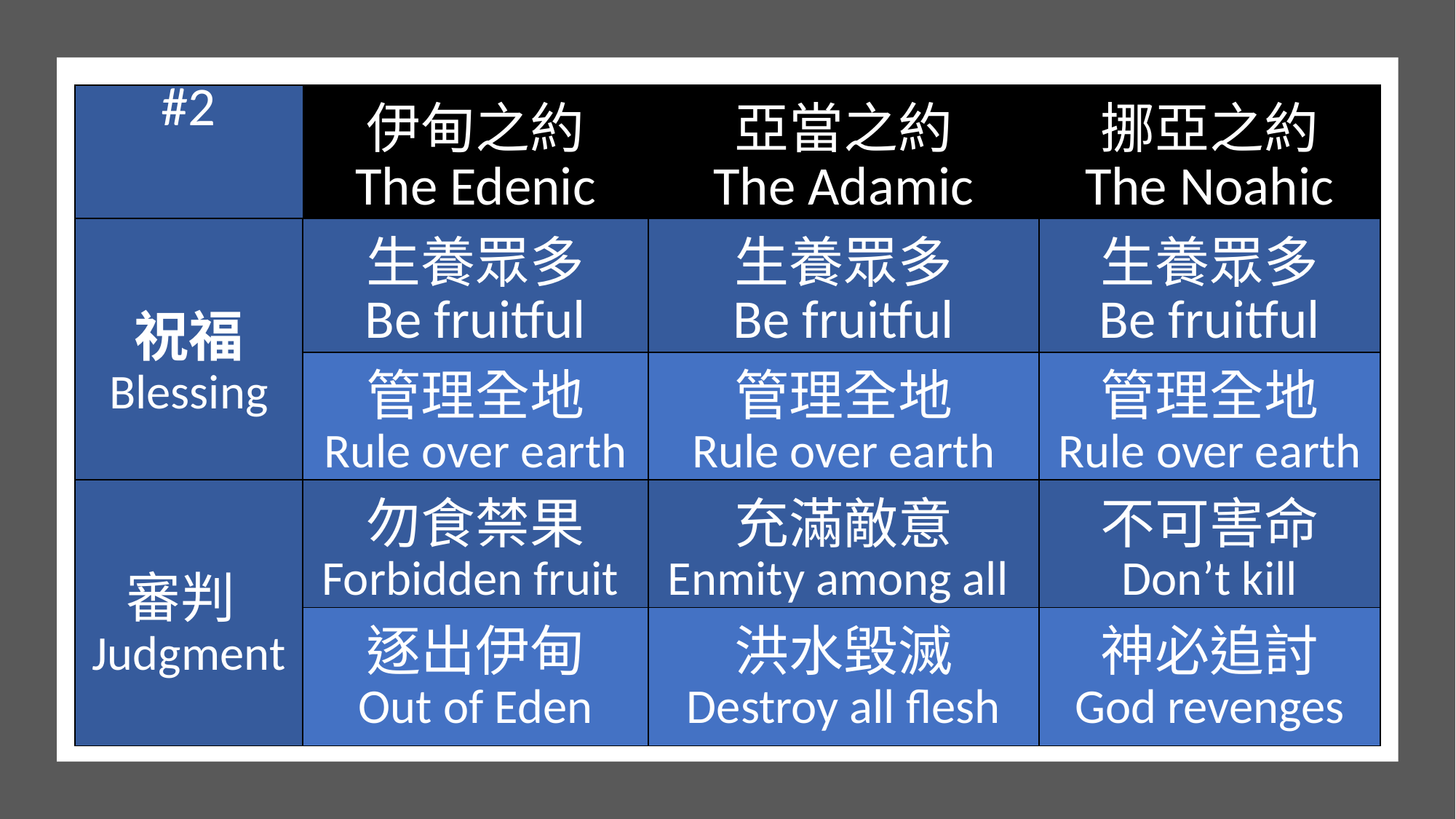

| #2 | 伊甸之約 The Edenic | 亞當之約 The Adamic | 挪亞之約 The Noahic |
| --- | --- | --- | --- |
| 祝福 Blessing | 生養眾多 Be fruitful | 生養眾多 Be fruitful | 生養眾多 Be fruitful |
|  | 管理全地 Rule over earth | 管理全地 Rule over earth | 管理全地 Rule over earth |
| 審判Judgment | 勿食禁果 Forbidden fruit | 充滿敵意 Enmity among all | 不可害命 Don’t kill |
|  | 逐出伊甸 Out of Eden | 洪水毀滅 Destroy all flesh | 神必追討 God revenges |